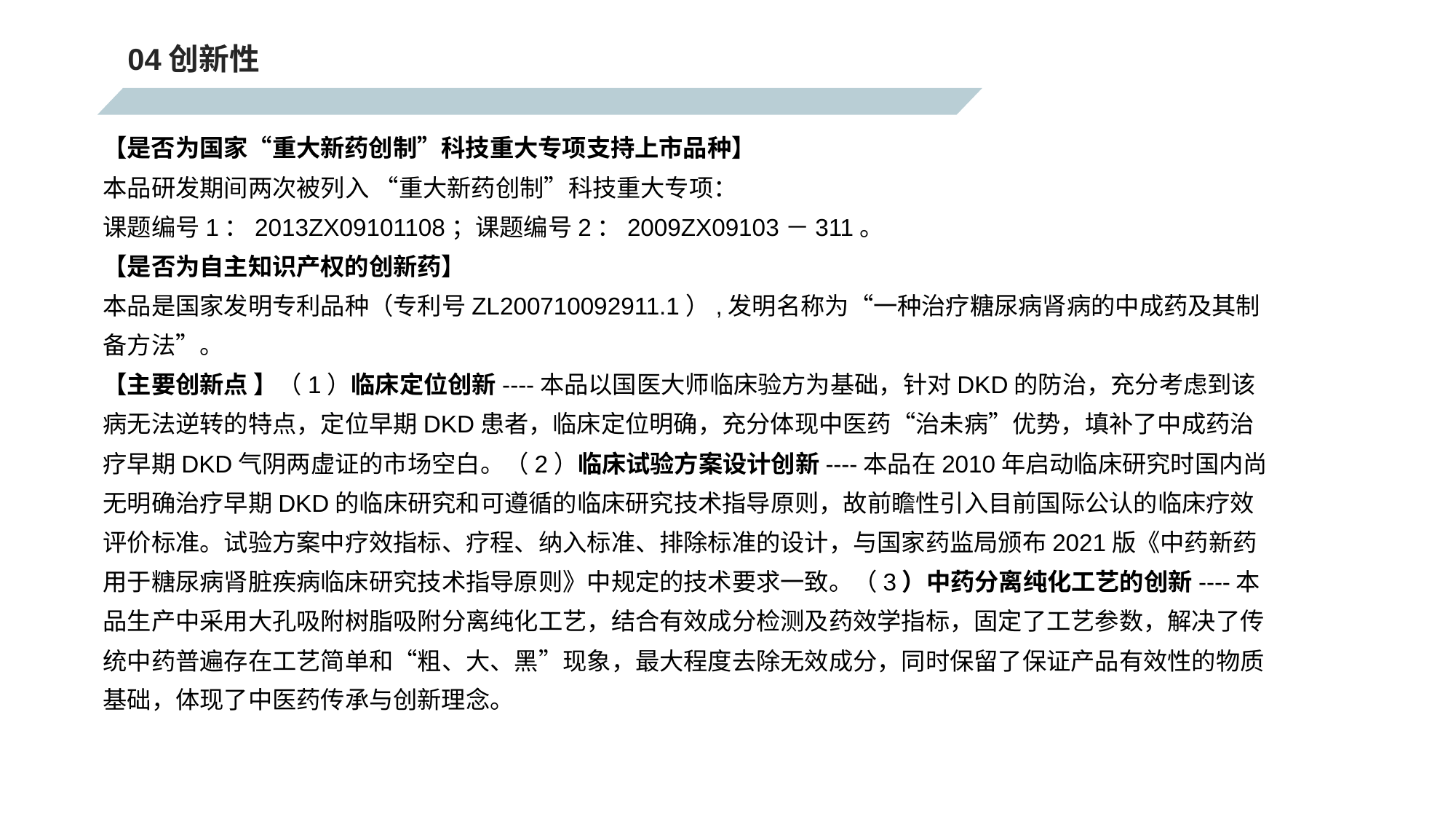

04创新性

【是否为国家“重大新药创制”科技重大专项支持上市品种】
本品研发期间两次被列入 “重大新药创制”科技重大专项：
课题编号1：2013ZX09101108；课题编号2：2009ZX09103－311。
【是否为自主知识产权的创新药】
本品是国家发明专利品种（专利号ZL200710092911.1）,发明名称为“一种治疗糖尿病肾病的中成药及其制备方法”。
【主要创新点 】（1）临床定位创新----本品以国医大师临床验方为基础，针对DKD的防治，充分考虑到该病无法逆转的特点，定位早期DKD患者，临床定位明确，充分体现中医药“治未病”优势，填补了中成药治疗早期DKD气阴两虚证的市场空白。（2）临床试验方案设计创新----本品在2010年启动临床研究时国内尚无明确治疗早期DKD的临床研究和可遵循的临床研究技术指导原则，故前瞻性引入目前国际公认的临床疗效评价标准。试验方案中疗效指标、疗程、纳入标准、排除标准的设计，与国家药监局颁布2021版《中药新药用于糖尿病肾脏疾病临床研究技术指导原则》中规定的技术要求一致。（3）中药分离纯化工艺的创新----本品生产中采用大孔吸附树脂吸附分离纯化工艺，结合有效成分检测及药效学指标，固定了工艺参数，解决了传统中药普遍存在工艺简单和“粗、大、黑”现象，最大程度去除无效成分，同时保留了保证产品有效性的物质基础，体现了中医药传承与创新理念。